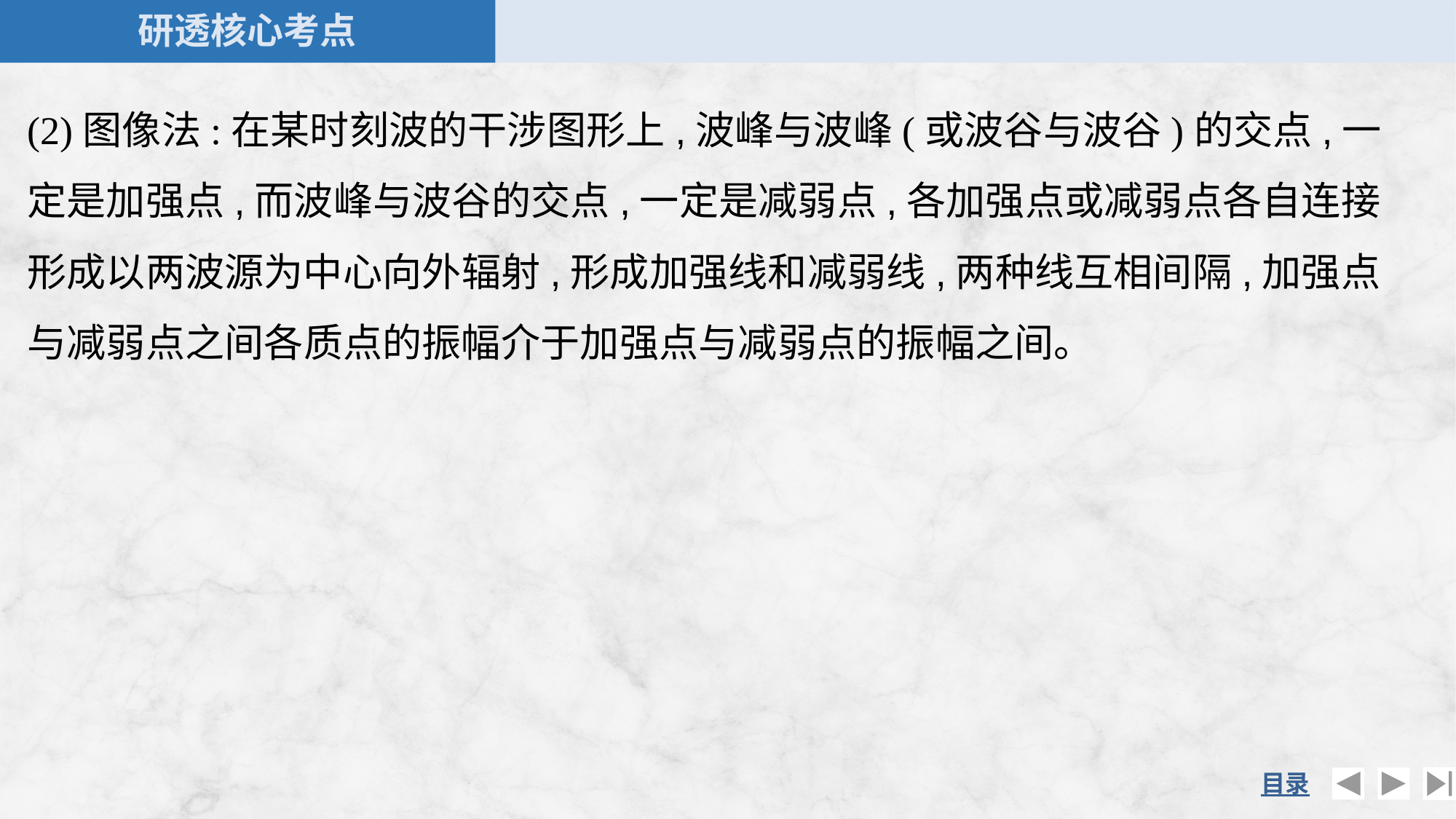

(2)图像法:在某时刻波的干涉图形上,波峰与波峰(或波谷与波谷)的交点,一定是加强点,而波峰与波谷的交点,一定是减弱点,各加强点或减弱点各自连接形成以两波源为中心向外辐射,形成加强线和减弱线,两种线互相间隔,加强点与减弱点之间各质点的振幅介于加强点与减弱点的振幅之间。